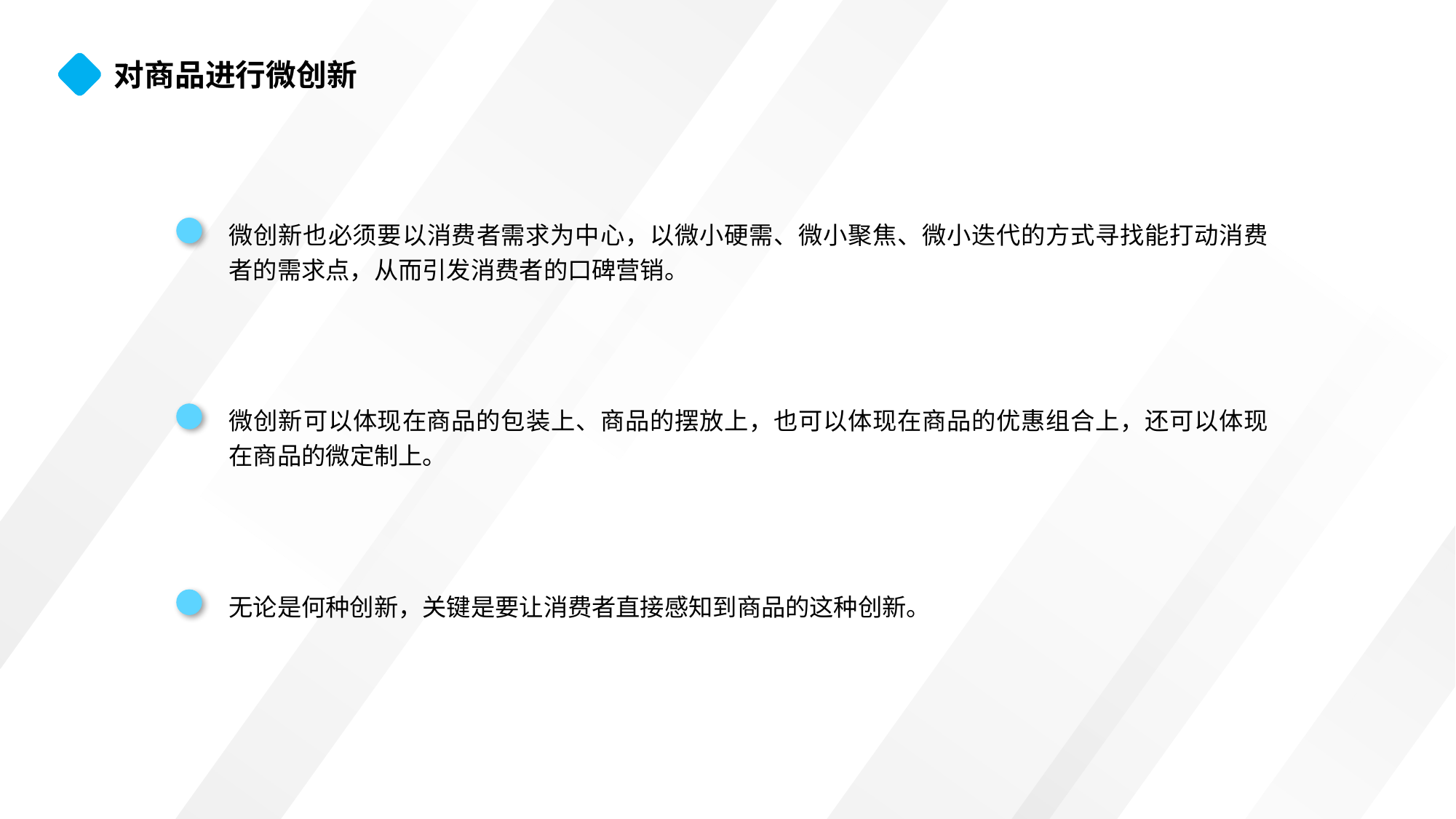

对商品进行微创新

微创新也必须要以消费者需求为中心，以微小硬需、微小聚焦、微小迭代的方式寻找能打动消费者的需求点，从而引发消费者的口碑营销。

微创新可以体现在商品的包装上、商品的摆放上，也可以体现在商品的优惠组合上，还可以体现在商品的微定制上。

无论是何种创新，关键是要让消费者直接感知到商品的这种创新。